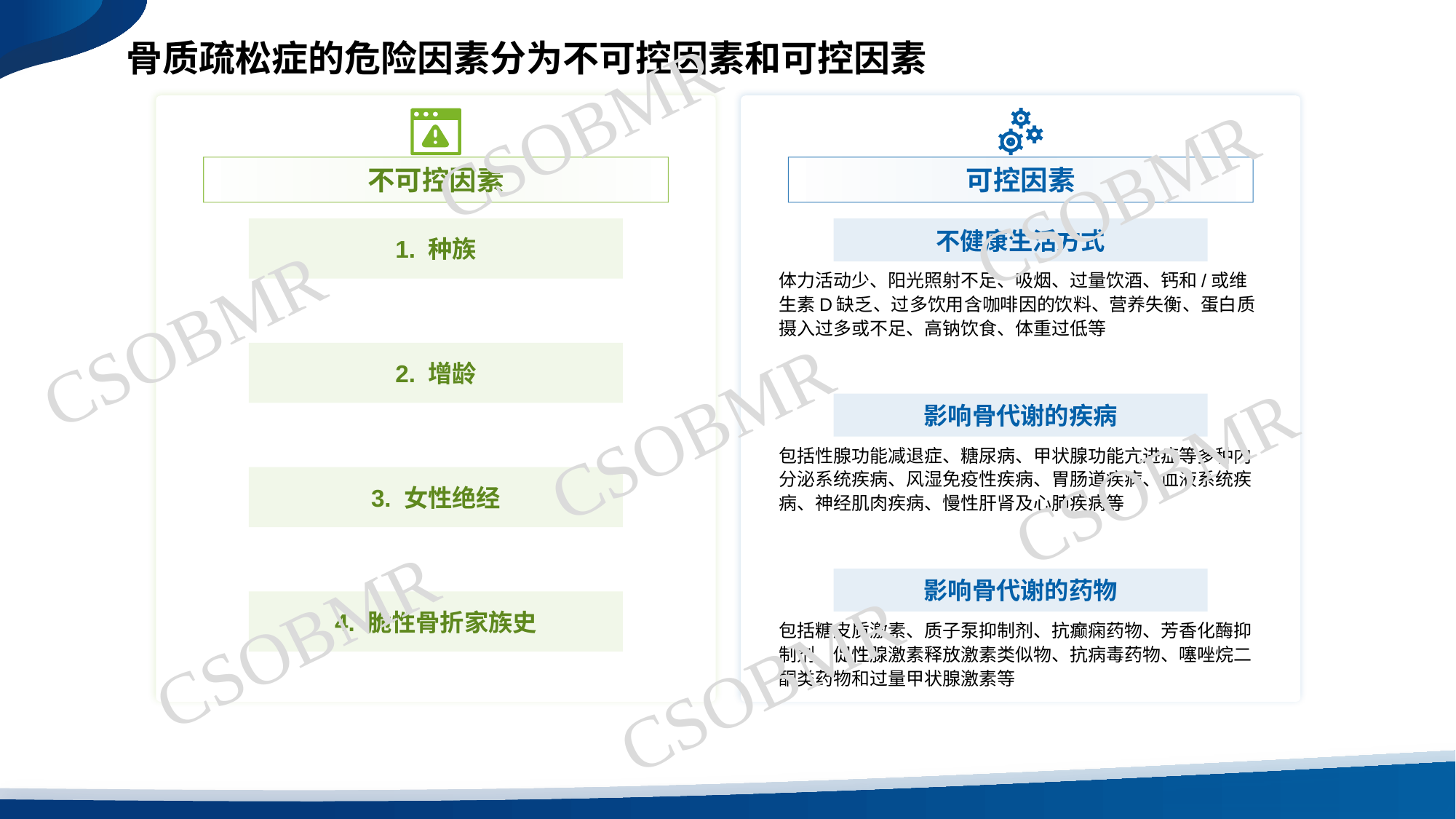

骨质疏松症的危险因素分为不可控因素和可控因素
CSOBMR

CSOBMR

不可控因素

可控因素
1. 种族
不健康生活方式
体力活动少、阳光照射不足、吸烟、过量饮酒、钙和/或维生素D缺乏、过多饮用含咖啡因的饮料、营养失衡、蛋白质摄入过多或不足、高钠饮食、体重过低等
CSOBMR
2. 增龄
CSOBMR
影响骨代谢的疾病
CSOBMR
包括性腺功能减退症、糖尿病、甲状腺功能亢进症等多种内分泌系统疾病、风湿免疫性疾病、胃肠道疾病、血液系统疾病、神经肌肉疾病、慢性肝肾及心肺疾病等
3. 女性绝经
影响骨代谢的药物
CSOBMR
4. 脆性骨折家族史
包括糖皮质激素、质子泵抑制剂、抗癫痫药物、芳香化酶抑制剂、促性腺激素释放激素类似物、抗病毒药物、噻唑烷二酮类药物和过量甲状腺激素等
CSOBMR